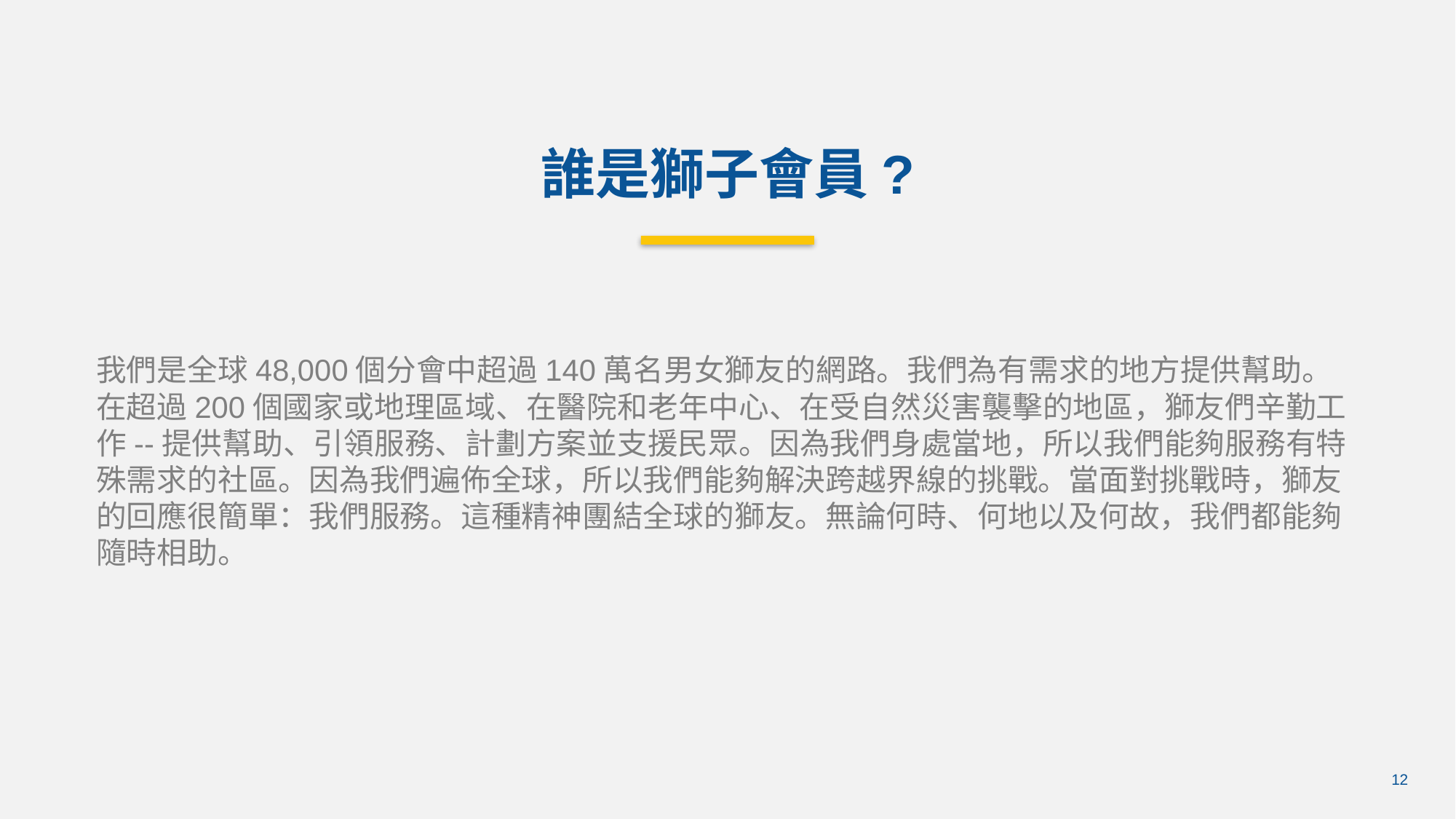

誰是獅子會員?
我們是全球48,000個分會中超過140萬名男女獅友的網路。我們為有需求的地方提供幫助。在超過200個國家或地理區域、在醫院和老年中心、在受自然災害襲擊的地區，獅友們辛勤工作--提供幫助、引領服務、計劃方案並支援民眾。因為我們身處當地，所以我們能夠服務有特殊需求的社區。因為我們遍佈全球，所以我們能夠解決跨越界線的挑戰。當面對挑戰時，獅友的回應很簡單：我們服務。這種精神團結全球的獅友。無論何時、何地以及何故，我們都能夠隨時相助。